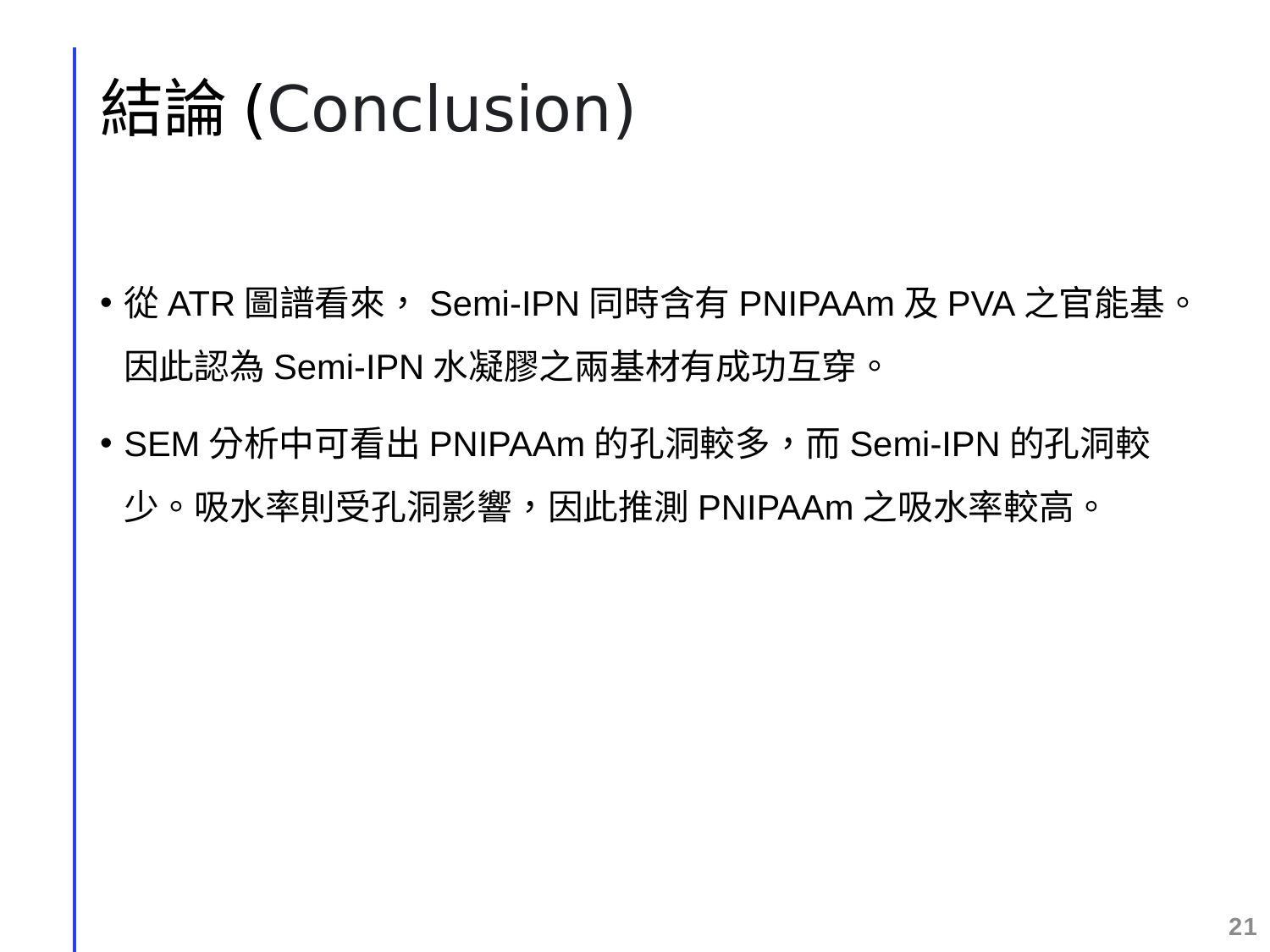

# 結論(Conclusion)
從ATR圖譜看來，Semi-IPN同時含有PNIPAAm及PVA之官能基。因此認為Semi-IPN水凝膠之兩基材有成功互穿。
SEM分析中可看出PNIPAAm的孔洞較多，而Semi-IPN的孔洞較少。吸水率則受孔洞影響，因此推測PNIPAAm之吸水率較高。
21